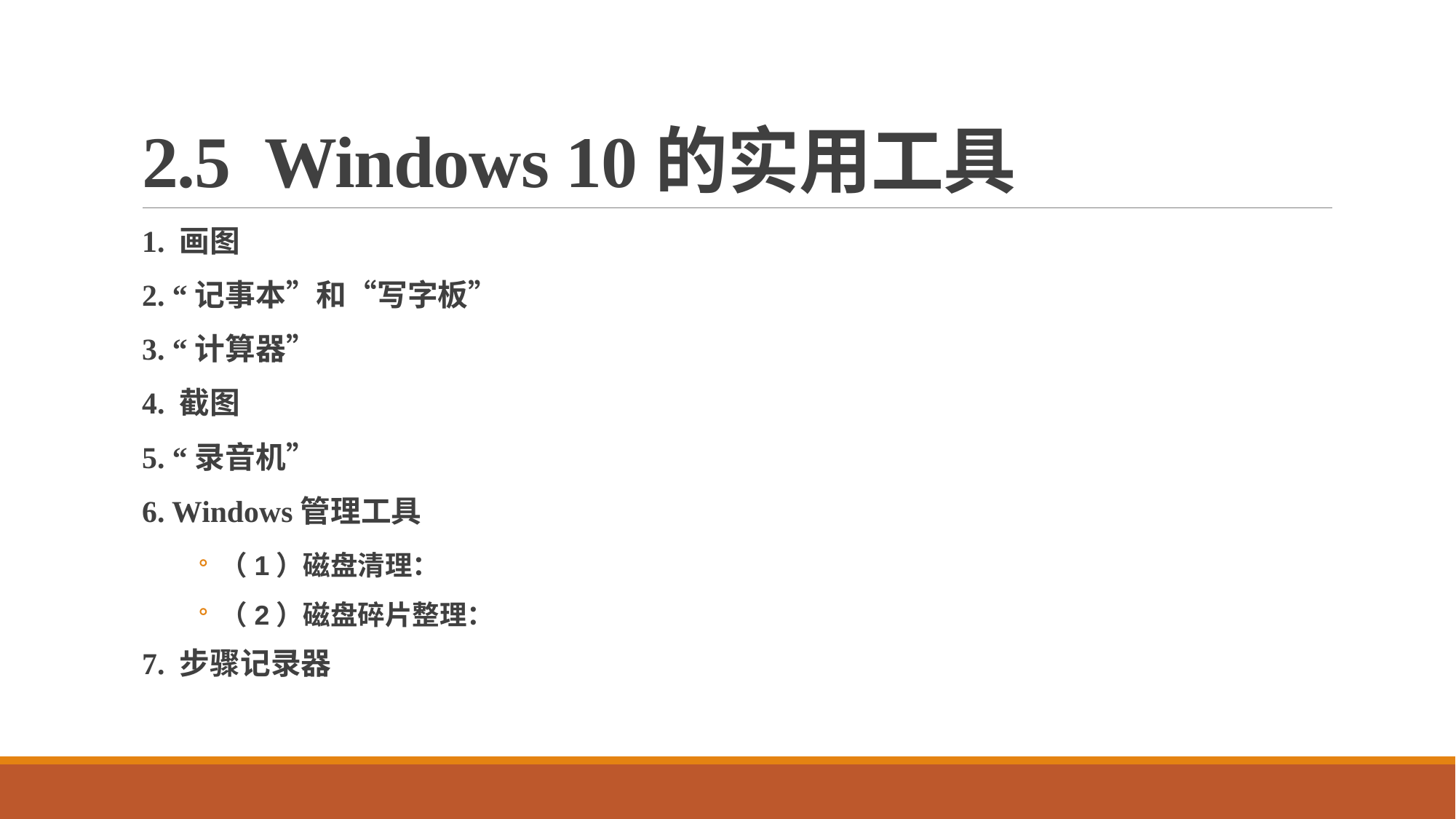

# 2.5  Windows 10的实用工具
1. 画图
2. “记事本”和“写字板”
3. “计算器”
4. 截图
5. “录音机”
6. Windows管理工具
（1）磁盘清理：
（2）磁盘碎片整理：
7. 步骤记录器